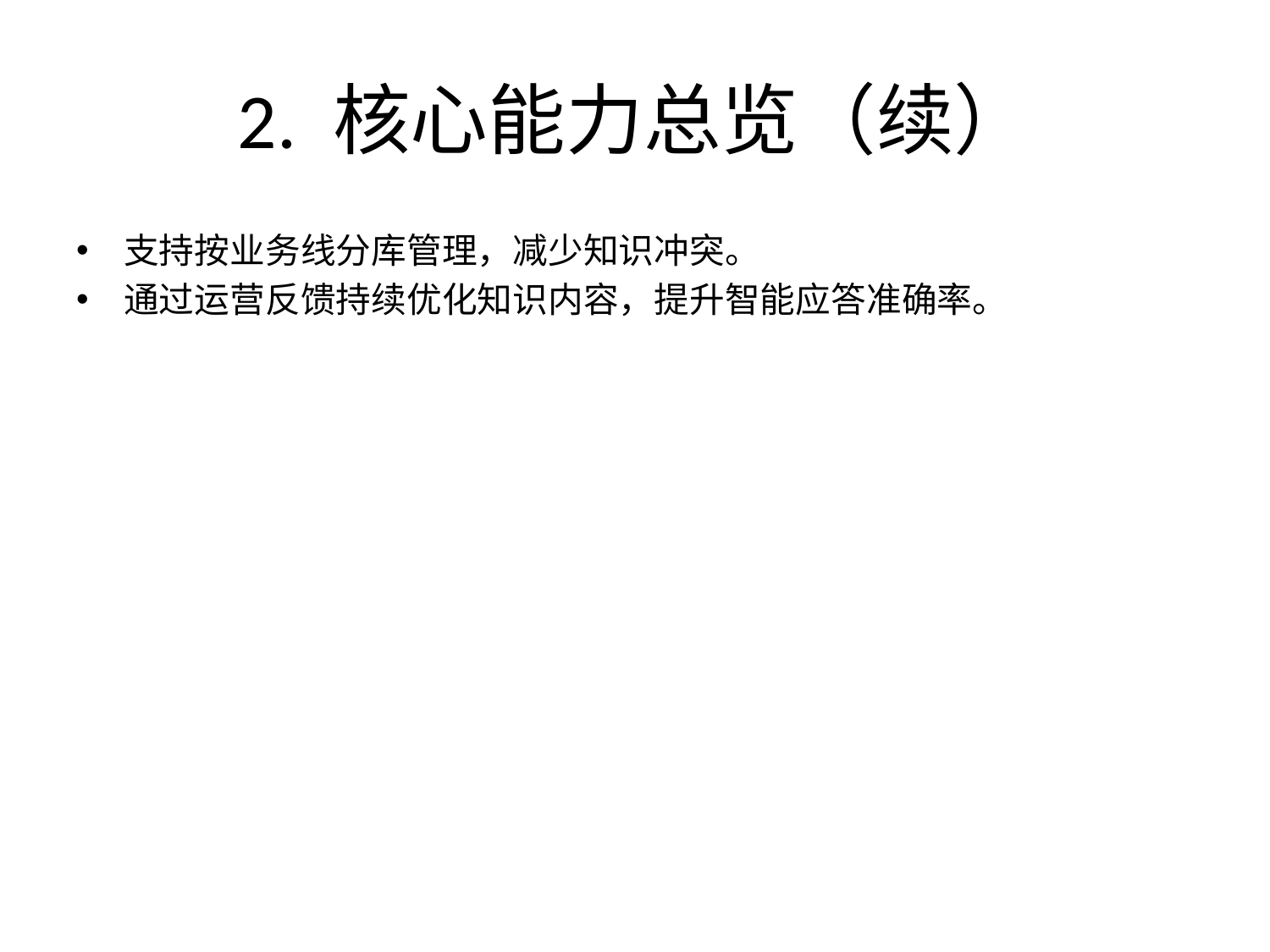

# 2. 核心能力总览（续）
支持按业务线分库管理，减少知识冲突。
通过运营反馈持续优化知识内容，提升智能应答准确率。